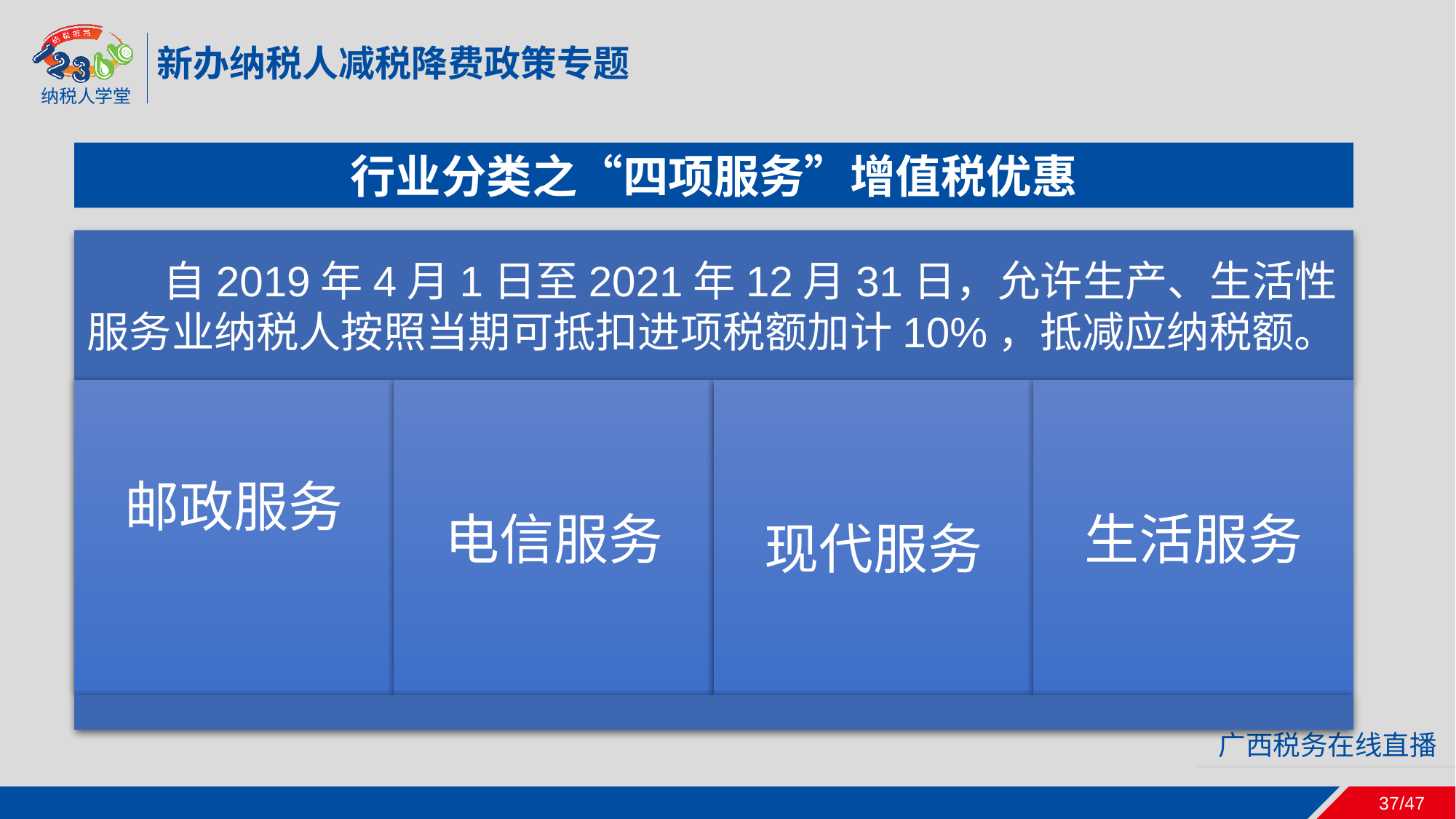

新办纳税人减税降费政策专题
行业分类之“四项服务”增值税优惠
       自2019年4月1日至2021年12月31日，允许生产、生活性服务业纳税人按照当期可抵扣进项税额加计10%，抵减应纳税额。
邮政服务
电信服务

现代服务
生活服务